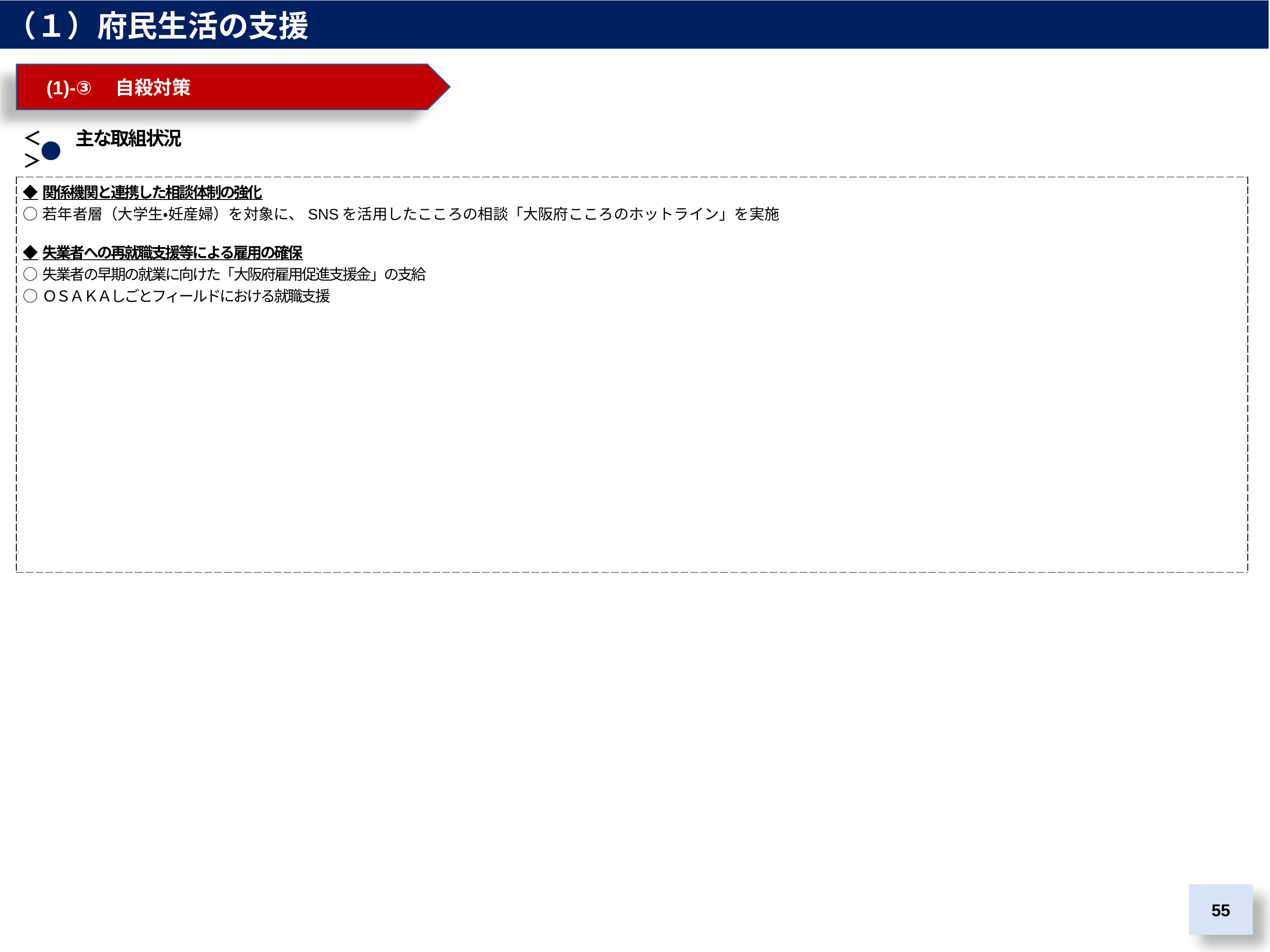

（１）府民生活の支援
　(1)-③　自殺対策
＜　　主な取組状況＞

| ◆関係機関と連携した相談体制の強化 ○若年者層（大学生・妊産婦）を対象に、SNSを活用したこころの相談「大阪府こころのホットライン」を実施 ◆失業者への再就職支援等による雇用の確保 ○失業者の早期の就業に向けた「大阪府雇用促進支援金」の支給 ○ＯＳＡＫＡしごとフィールドにおける就職支援 |
| --- |
55